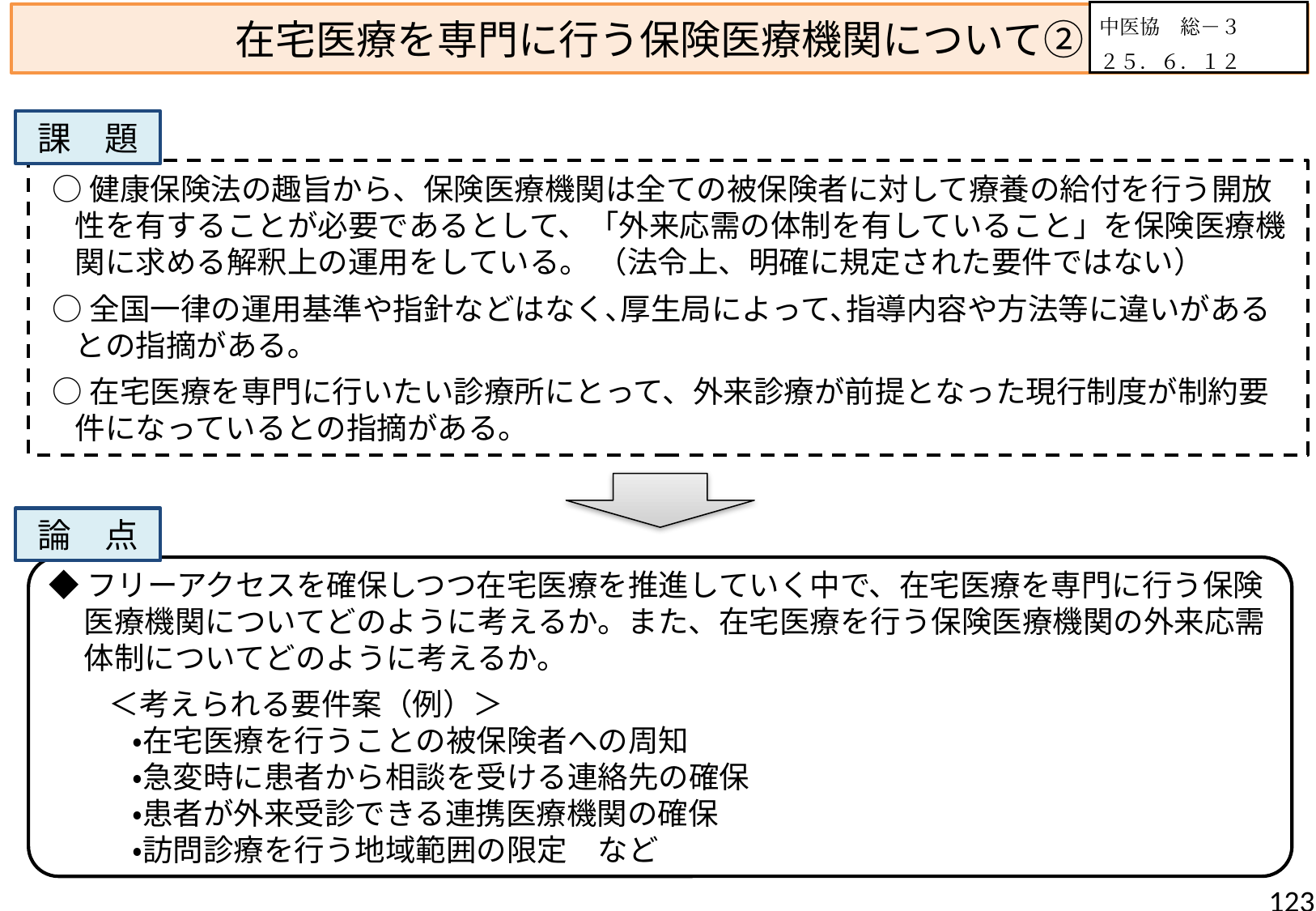

中医協　総－３
２５．６．１２

在宅医療を専門に行う保険医療機関について②
課　題
○健康保険法の趣旨から、保険医療機関は全ての被保険者に対して療養の給付を行う開放性を有することが必要であるとして、「外来応需の体制を有していること」を保険医療機関に求める解釈上の運用をしている。 （法令上、明確に規定された要件ではない）
○全国一律の運用基準や指針などはなく､厚生局によって､指導内容や方法等に違いがあるとの指摘がある｡
○在宅医療を専門に行いたい診療所にとって、外来診療が前提となった現行制度が制約要件になっているとの指摘がある。

論　点
◆フリーアクセスを確保しつつ在宅医療を推進していく中で、在宅医療を専門に行う保険医療機関についてどのように考えるか。また、在宅医療を行う保険医療機関の外来応需体制についてどのように考えるか。
＜考えられる要件案（例）＞
・在宅医療を行うことの被保険者への周知
・急変時に患者から相談を受ける連絡先の確保
・患者が外来受診できる連携医療機関の確保
・訪問診療を行う地域範囲の限定　など
123